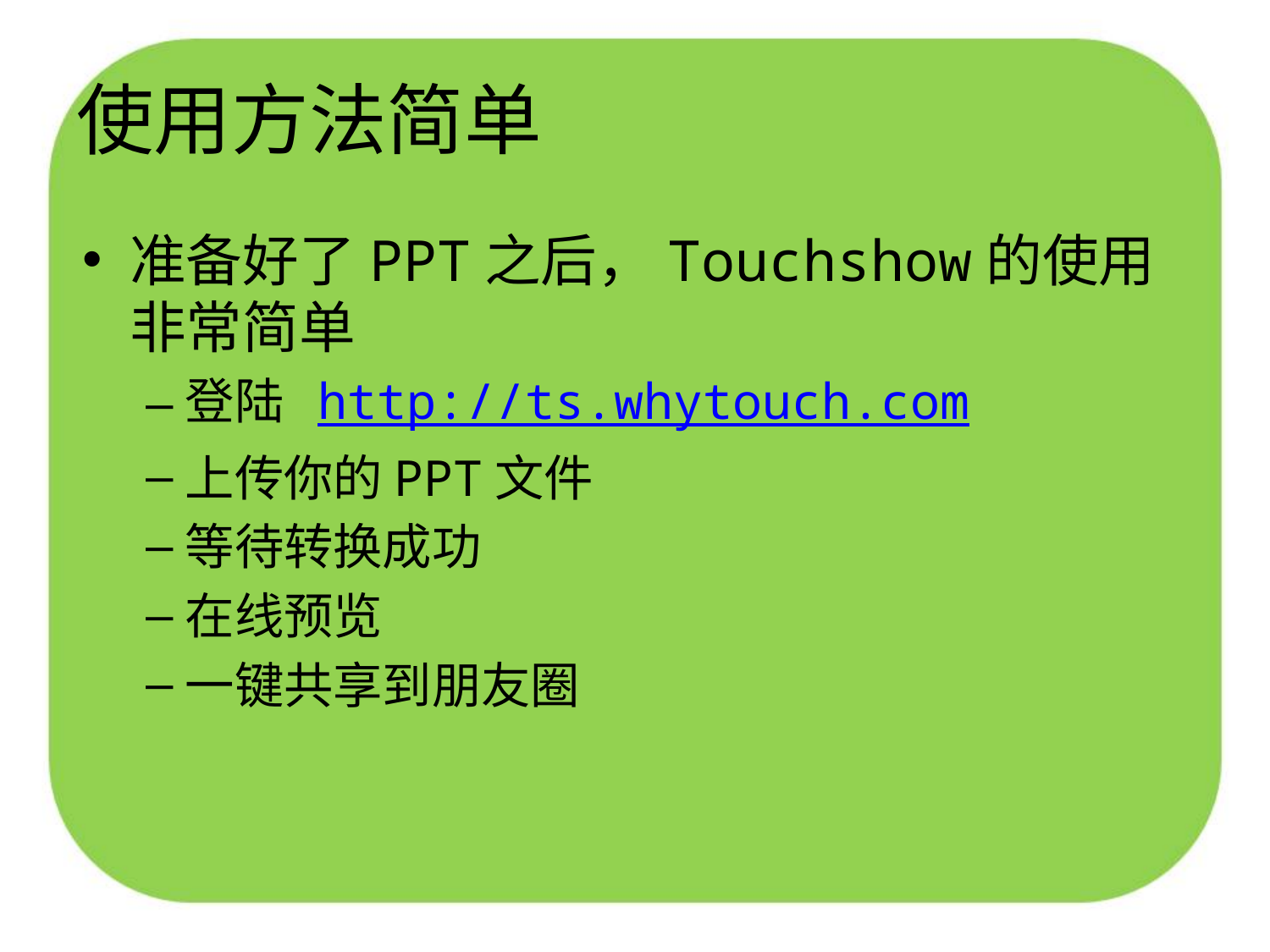

# 使用方法简单
准备好了PPT之后，Touchshow的使用非常简单
登陆  http://ts.whytouch.com
上传你的PPT文件
等待转换成功
在线预览
一键共享到朋友圈